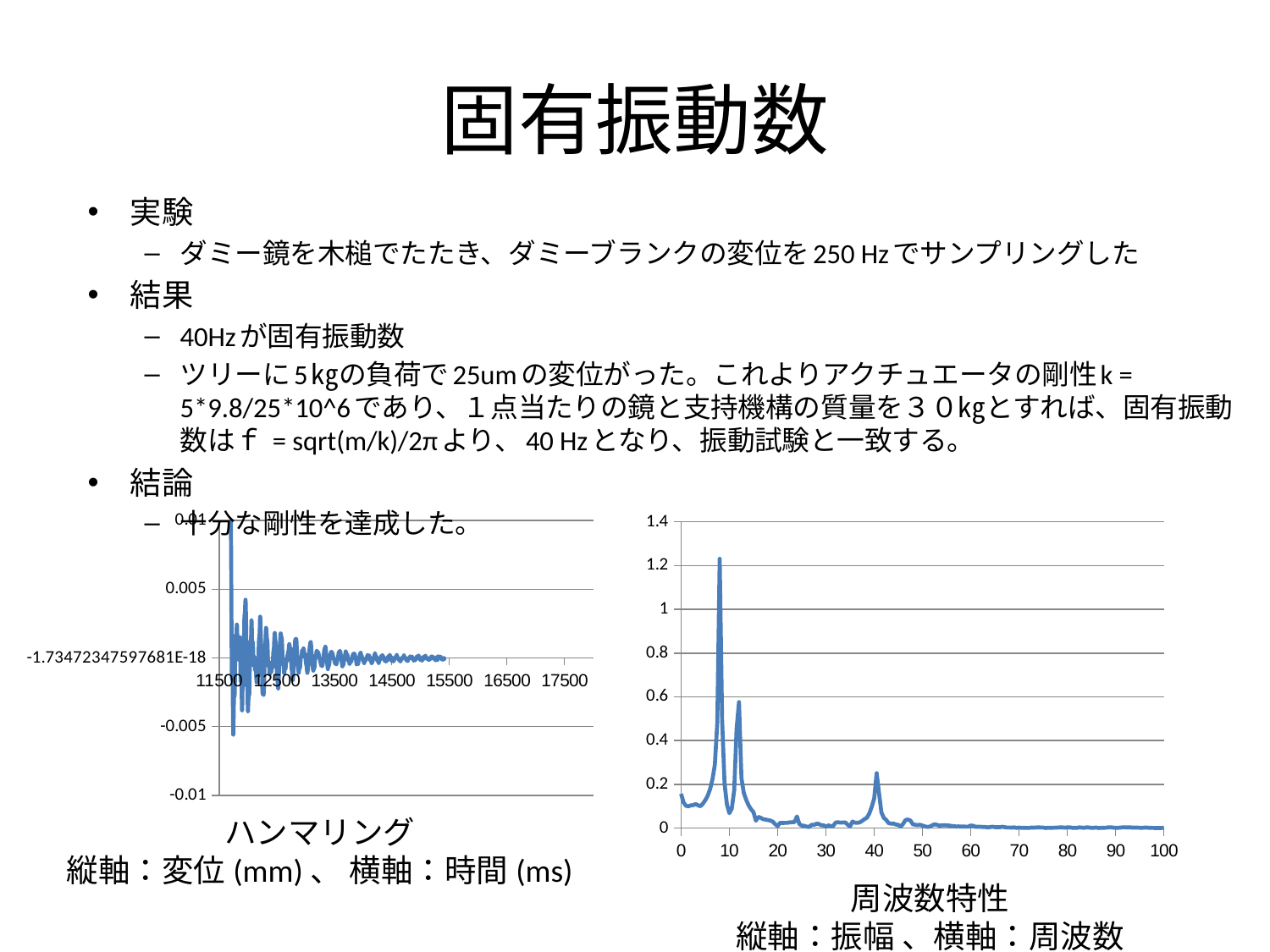

# 固有振動数
実験
ダミー鏡を木槌でたたき、ダミーブランクの変位を250 Hzでサンプリングした
結果
40Hzが固有振動数
ツリーに5㎏の負荷で25umの変位がった。これよりアクチュエータの剛性k = 5*9.8/25*10^6であり、１点当たりの鏡と支持機構の質量を３０㎏とすれば、固有振動数はｆ = sqrt(m/k)/2πより、40 Hzとなり、振動試験と一致する。
結論
十分な剛性を達成した。

### Chart

| Category |  |
|---|---|

### Chart

| Category | 振幅 |
|---|---|
ハンマリング
縦軸：変位(mm)、 横軸：時間(ms)
周波数特性
縦軸：振幅 、横軸：周波数